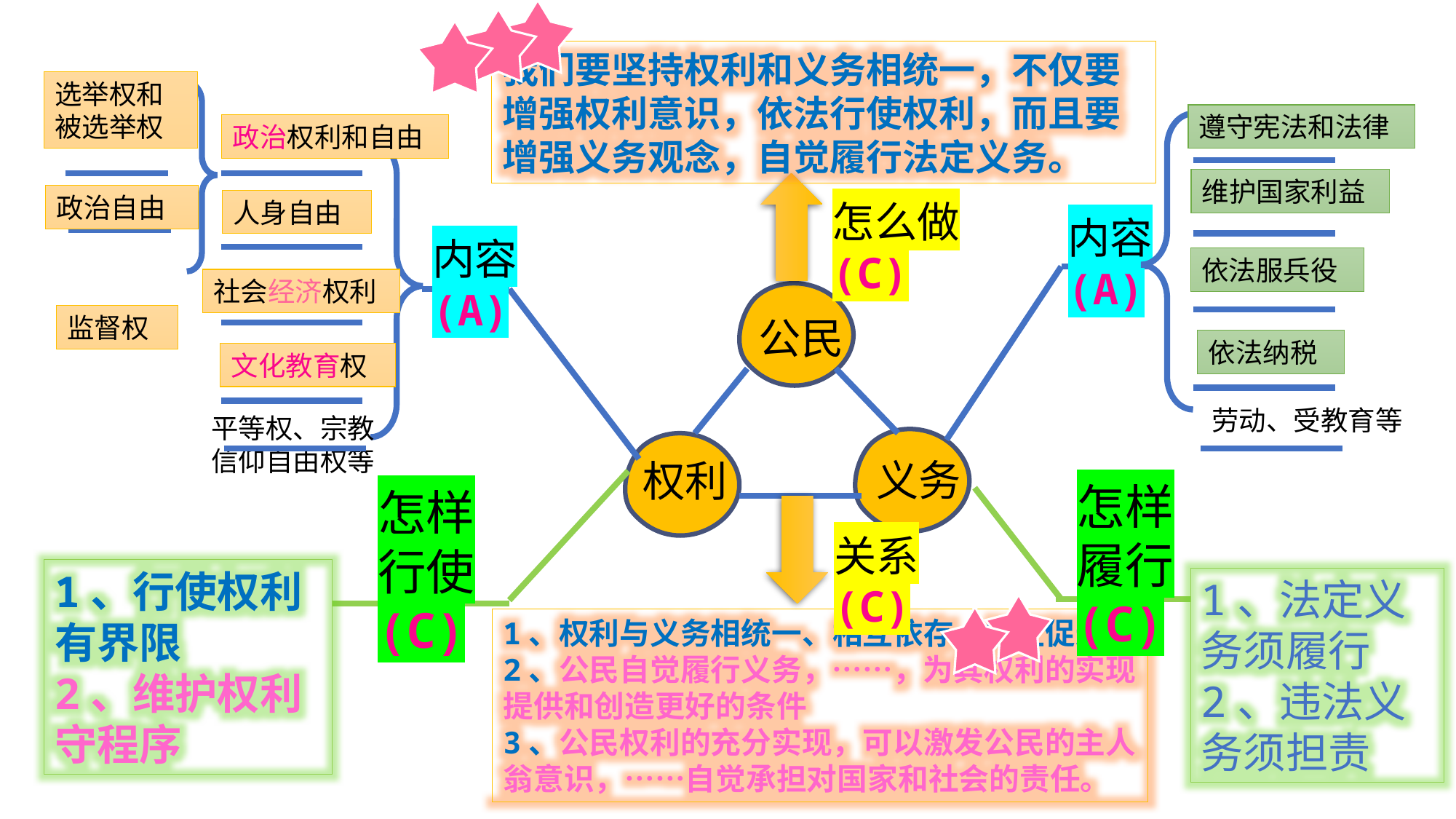

我们要坚持权利和义务相统一，不仅要增强权利意识，依法行使权利，而且要增强义务观念，自觉履行法定义务。
选举权和被选举权

遵守宪法和法律

政治权利和自由

维护国家利益
政治自由
怎么做(C)
人身自由

内容(A)
内容(A)
依法服兵役
社会经济权利

公民
监督权
依法纳税
文化教育权
劳动、受教育等
平等权、宗教信仰自由权等

义务

权利
怎样
履行
(C)
怎样
行使
(C)

关系(C)
1、行使权利有界限
2、维护权利守程序
1、法定义务须履行
2、违法义务须担责

1、权利与义务相统一、相互依存、相互促进。
2、公民自觉履行义务，……，为其权利的实现提供和创造更好的条件
3、公民权利的充分实现，可以激发公民的主人翁意识，……自觉承担对国家和社会的责任。